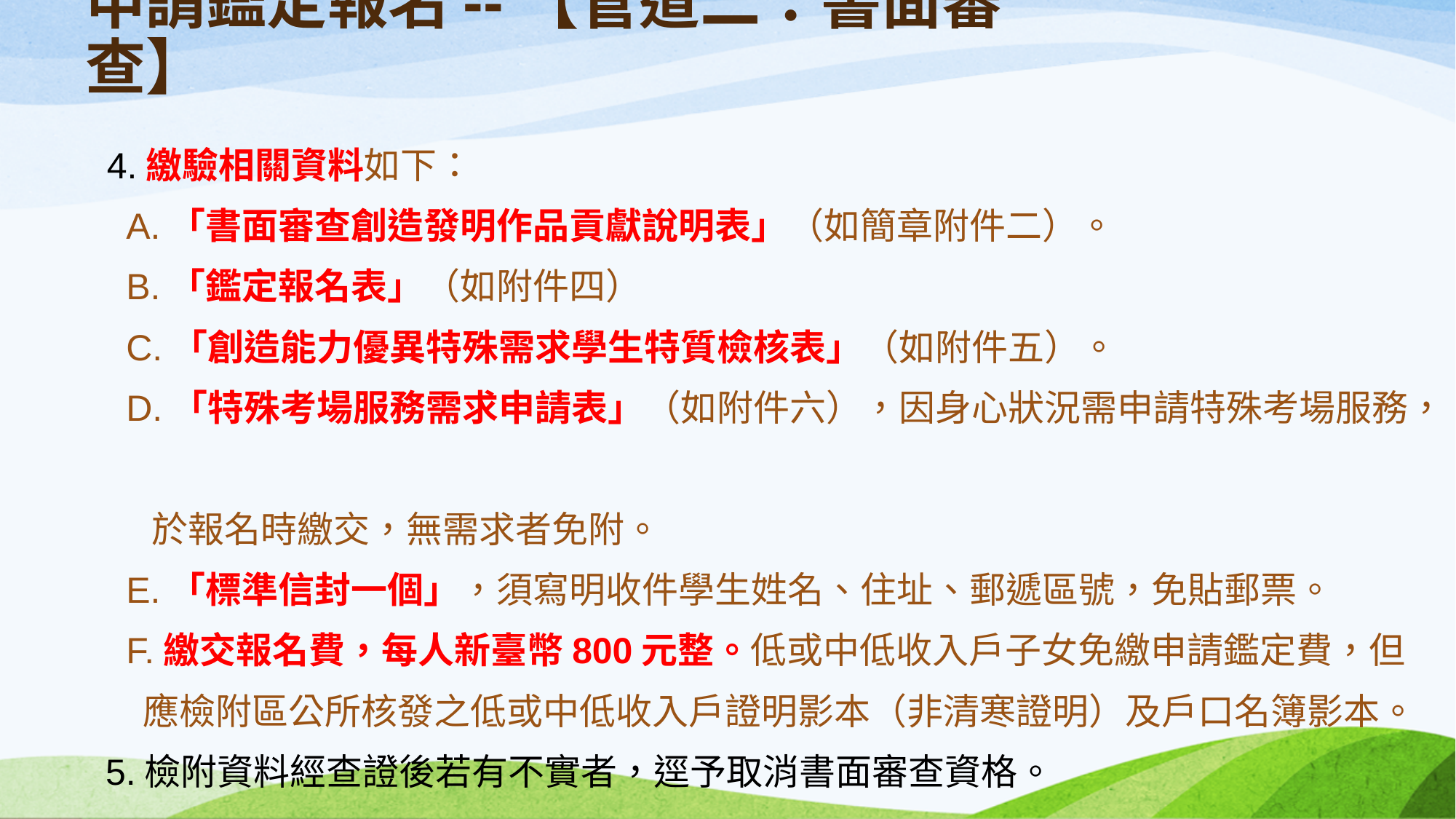

# 申請鑑定報名--【管道二：書面審查】
4.繳驗相關資料如下：
    A.「書面審查創造發明作品貢獻說明表」（如簡章附件二）。
    B.「鑑定報名表」（如附件四）
    C.「創造能力優異特殊需求學生特質檢核表」（如附件五）。
    D.「特殊考場服務需求申請表」（如附件六），因身心狀況需申請特殊考場服務，
       於報名時繳交，無需求者免附。
    E.「標準信封一個」，須寫明收件學生姓名、住址、郵遞區號，免貼郵票。
    F.繳交報名費，每人新臺幣800元整。低或中低收入戶子女免繳申請鑑定費，但
      應檢附區公所核發之低或中低收入戶證明影本（非清寒證明）及戶口名簿影本。
  5.檢附資料經查證後若有不實者，逕予取消書面審查資格。